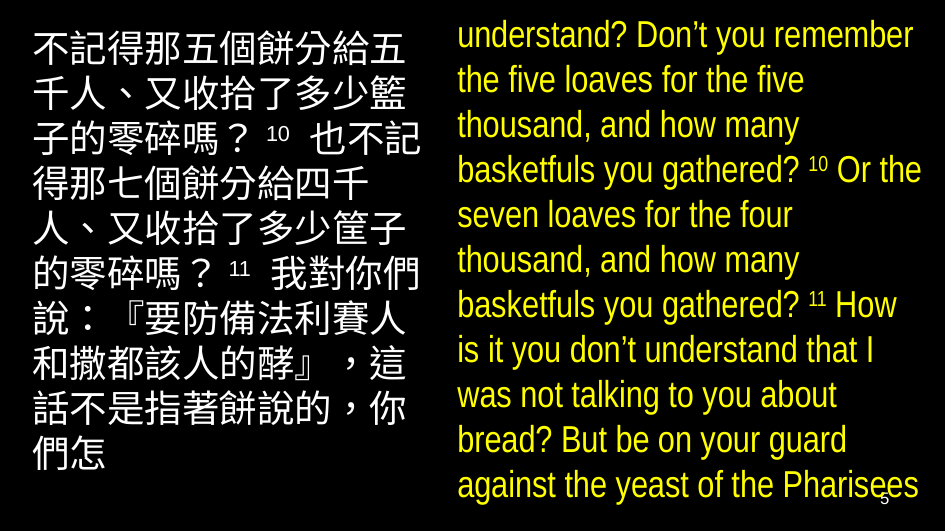

understand? Don’t you remember the five loaves for the five thousand, and how many basketfuls you gathered? 10 Or the seven loaves for the four thousand, and how many basketfuls you gathered? 11 How is it you don’t understand that I was not talking to you about bread? But be on your guard against the yeast of the Pharisees
不記得那五個餅分給五千人、又收拾了多少籃子的零碎嗎？10 也不記得那七個餅分給四千人、又收拾了多少筐子的零碎嗎？11 我對你們說：『要防備法利賽人和撒都該人的酵』，這話不是指著餅說的，你們怎
5